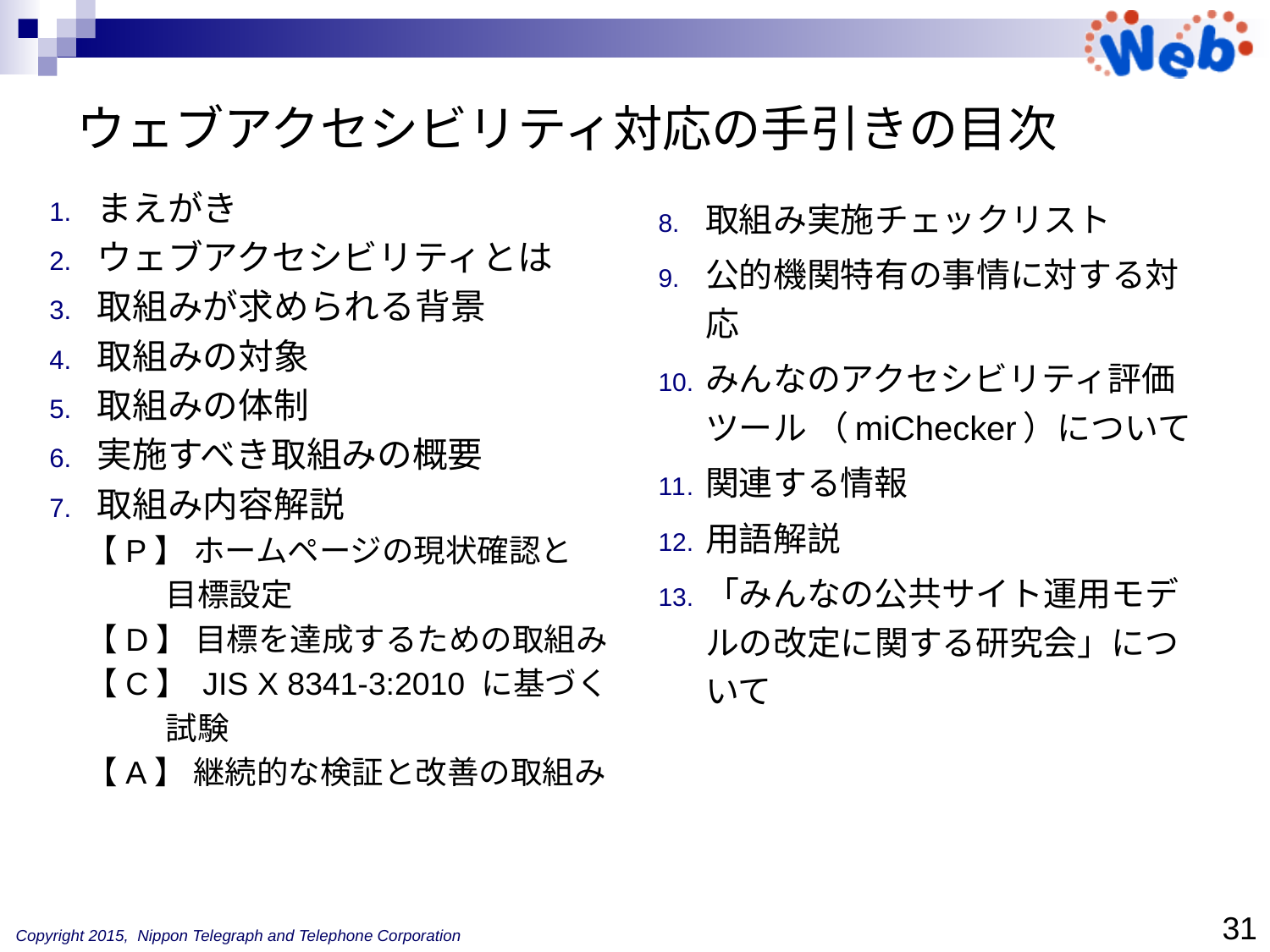

# ウェブアクセシビリティ対応の手引きの目次
まえがき
ウェブアクセシビリティとは
取組みが求められる背景
取組みの対象
取組みの体制
実施すべき取組みの概要
取組み内容解説
【P】 ホームページの現状確認と
          目標設定
【D】 目標を達成するための取組み
【C】 JIS X 8341-3:2010 に基づく
          試験
【A】 継続的な検証と改善の取組み
取組み実施チェックリスト
公的機関特有の事情に対する対応
みんなのアクセシビリティ評価ツール （miChecker）について
関連する情報
用語解説
「みんなの公共サイト運用モデルの改定に関する研究会」について

31